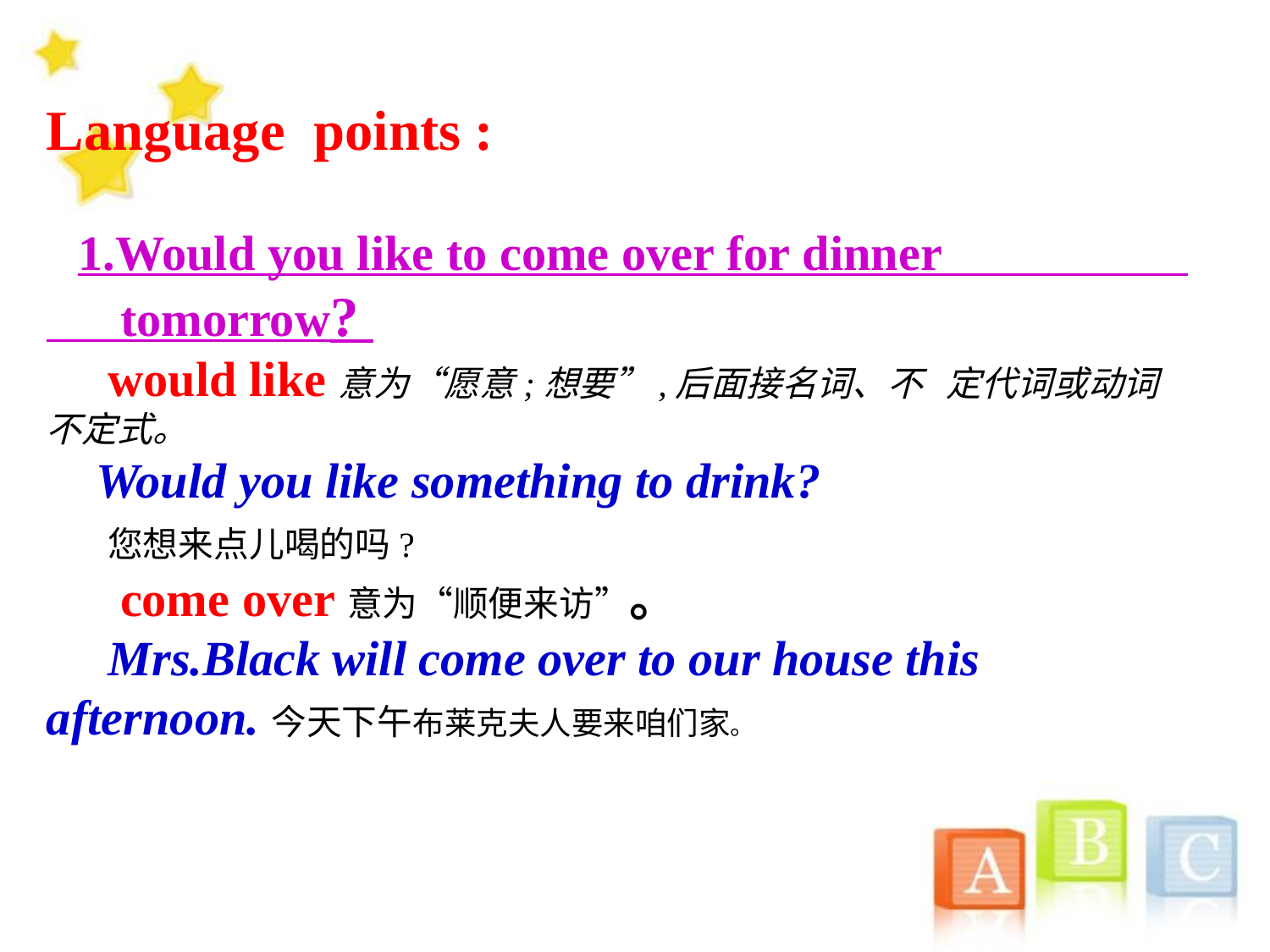

Language  points :

   1.Would you like to come over for dinner                           tomorrow?
     would like意为“愿意;想要”,后面接名词、不   定代词或动词不定式。
    Would you like something to drink?
     您想来点儿喝的吗?
      come over意为“顺便来访”。
     Mrs.Black will come over to our house this afternoon.今天下午布莱克夫人要来咱们家。